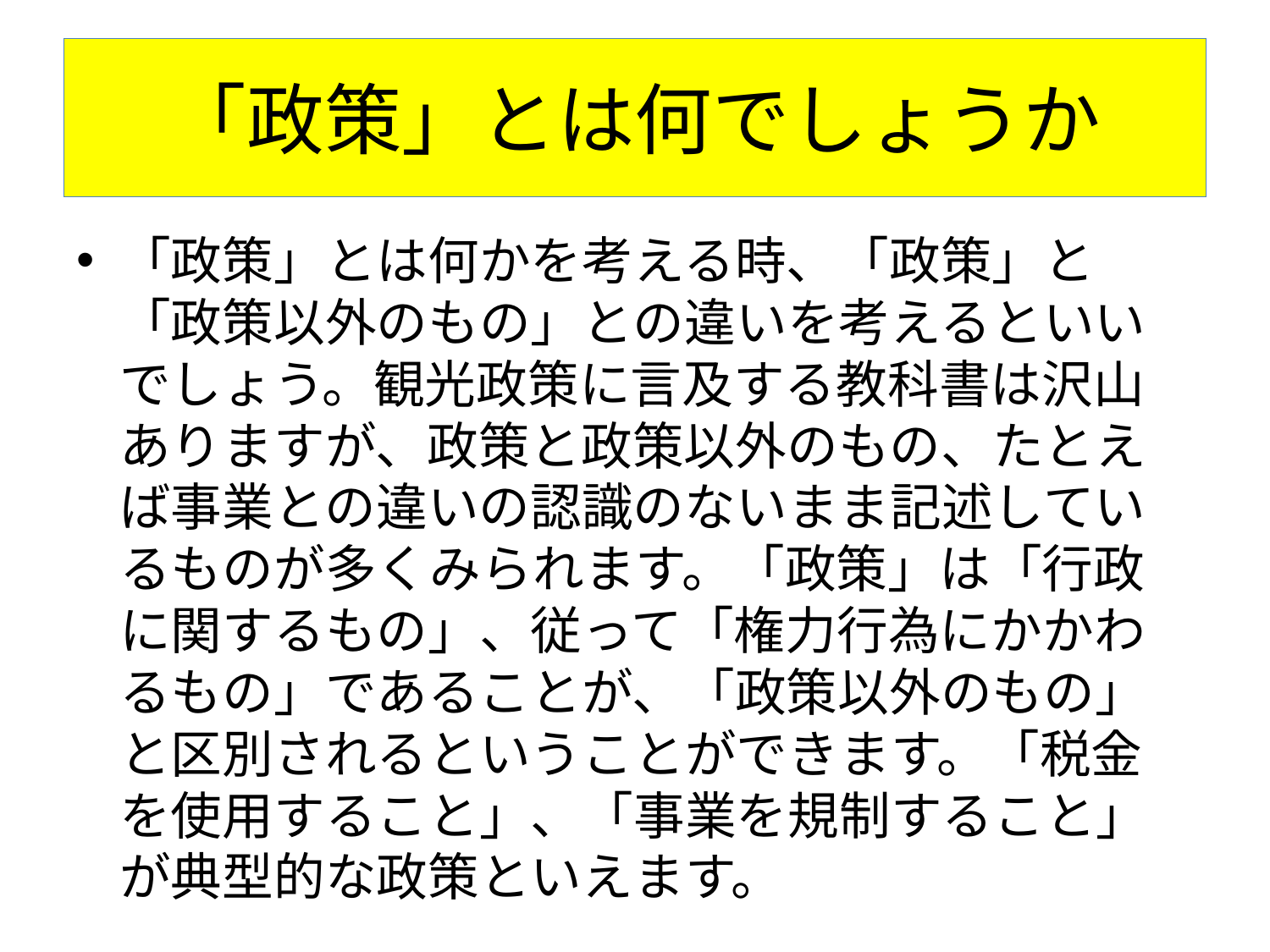

# 「政策」とは何でしょうか
「政策」とは何かを考える時、「政策」と「政策以外のもの」との違いを考えるといいでしょう。観光政策に言及する教科書は沢山ありますが、政策と政策以外のもの、たとえば事業との違いの認識のないまま記述しているものが多くみられます。「政策」は「行政に関するもの」、従って「権力行為にかかわるもの」であることが、「政策以外のもの」と区別されるということができます。「税金を使用すること」、「事業を規制すること」が典型的な政策といえます。